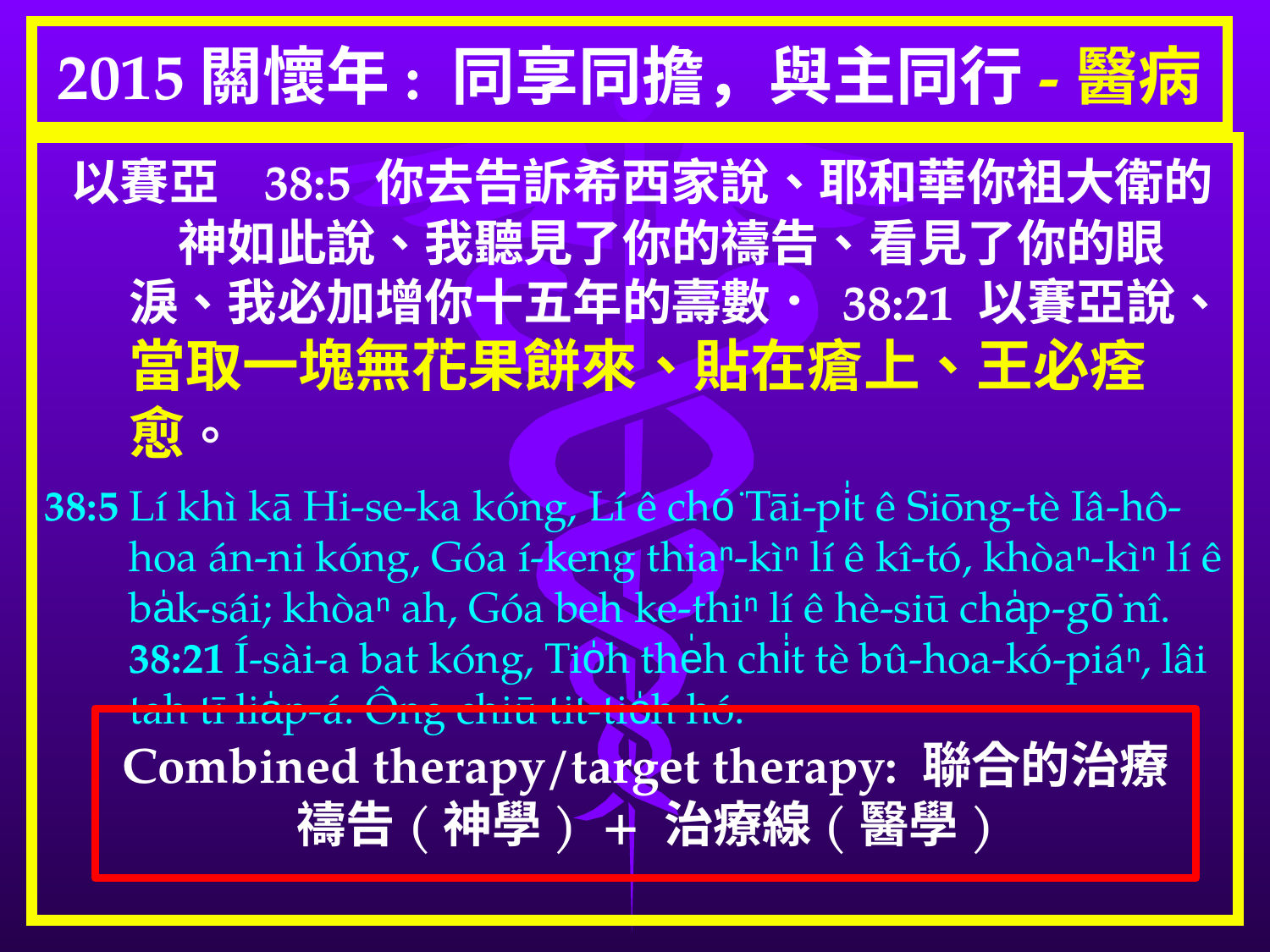

# 2015關懷年: 同享同擔，與主同行-醫病
 以賽亞   38:5 你去告訴希西家說、耶和華你祖大衛的　神如此說、我聽見了你的禱告、看見了你的眼淚、我必加增你十五年的壽數． 38:21 以賽亞說、當取一塊無花果餅來、貼在瘡上、王必痊愈。
38:5 Lí khì kā Hi-se-ka kóng, Lí ê chó͘ Tāi-pi̍t ê Siōng-tè Iâ-hô-hoa án-ni kóng, Góa í-keng thiaⁿ-kìⁿ lí ê kî-tó, khòaⁿ-kìⁿ lí ê ba̍k-sái; khòaⁿ ah, Góa beh ke-thiⁿ lí ê hè-siū cha̍p-gō͘ nî. 38:21 Í-sài-a bat kóng, Tio̍h the̍h chi̍t tè bû-hoa-kó-piáⁿ, lâi tah tī lia̍p-á. Ông chiū tit-tio̍h hó.

Combined therapy/target therapy: 聯合的治療 禱告(神學)  + 治療線(醫學)